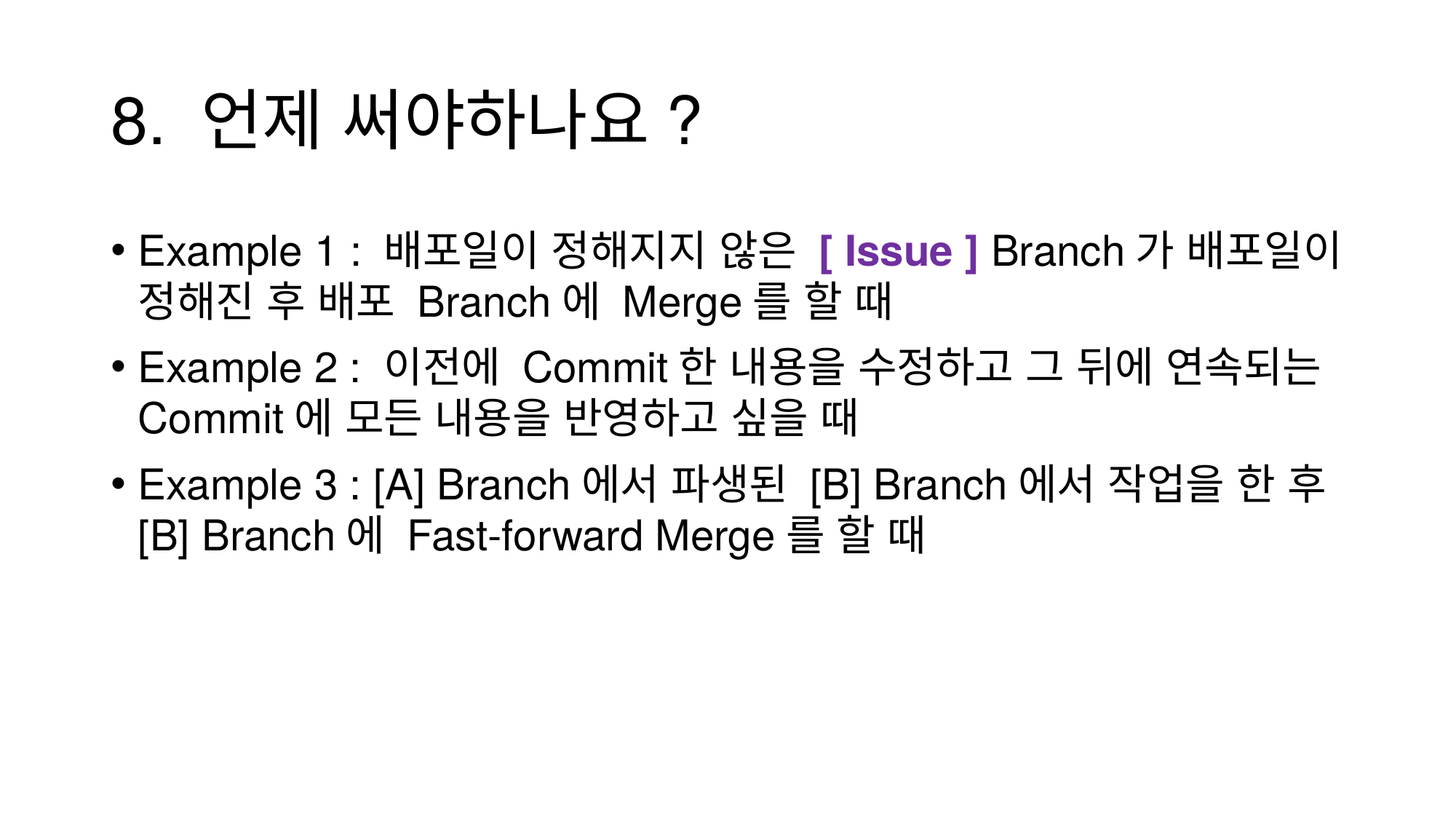

# 8. 언제 써야하나요?
Example 1 : 배포일이 정해지지 않은 [ Issue ] Branch가 배포일이 정해진 후 배포 Branch에 Merge를 할 때
Example 2 : 이전에 Commit한 내용을 수정하고 그 뒤에 연속되는 Commit에 모든 내용을 반영하고 싶을 때
Example 3 : [A] Branch에서 파생된 [B] Branch에서 작업을 한 후 [B] Branch에 Fast-forward Merge를 할 때